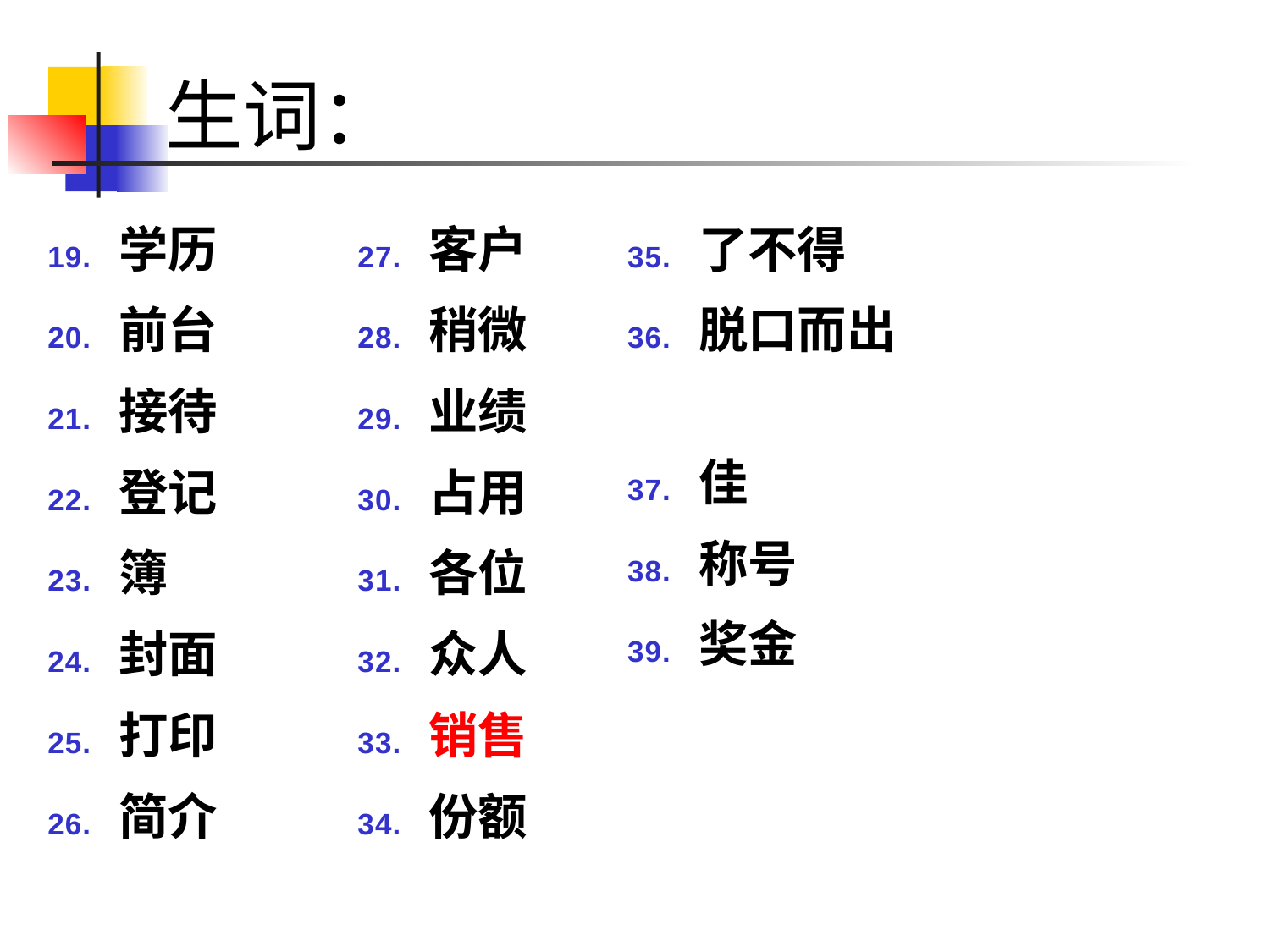

# 生词：
学历
前台
接待
登记
簿
封面
打印
简介
客户
稍微
业绩
占用
各位
众人
销售
份额
了不得
脱口而出
佳
称号
奖金